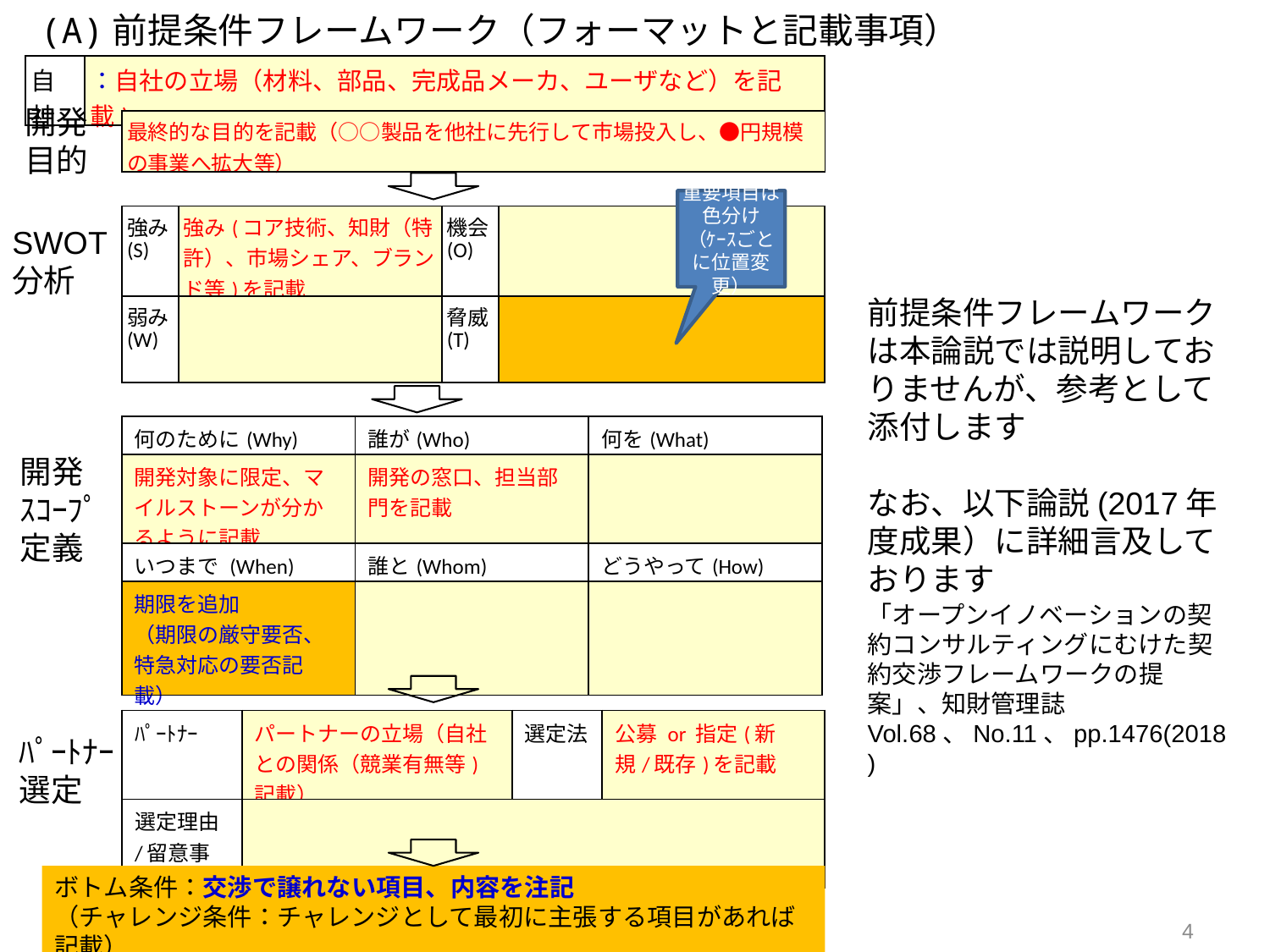

# (A)前提条件フレームワーク（フォーマットと記載事項）
| 自社 | ：自社の立場（材料、部品、完成品メーカ、ユーザなど）を記載) |
| --- | --- |
開発
目的
| 最終的な目的を記載（○○製品を他社に先行して市場投入し、●円規模の事業へ拡大等） |
| --- |

重要項目は色分け
（ｹｰｽごとに位置変更）
| 強み(S) | 強み(コア技術、知財（特許）、市場シェア、ブランド等)を記載 | 機会(O) |  |
| --- | --- | --- | --- |
| 弱み(W) |  | 脅威(T) |  |
SWOT
分析
前提条件フレームワークは本論説では説明しておりませんが、参考として添付します

なお、以下論説(2017年度成果）に詳細言及しております

| 何のために(Why) | 誰が(Who) | 何を(What) |
| --- | --- | --- |
| 開発対象に限定、マイルストーンが分かるように記載 | 開発の窓口、担当部門を記載 |  |
| いつまで (When) | 誰と(Whom) | どうやって(How) |
| 期限を追加 （期限の厳守要否、 特急対応の要否記載） |  |  |
開発
ｽｺｰﾌﾟ
定義
「オープンイノベーションの契約コンサルティングにむけた契約交渉フレームワークの提案」、知財管理誌Vol.68、No.11、pp.1476(2018)

| ﾊﾟｰﾄﾅｰ | パートナーの立場（自社との関係（競業有無等) 記載） | 選定法 | 公募 or 指定(新規/既存)を記載 |
| --- | --- | --- | --- |
| 選定理由 /留意事項 |  |  |  |
ﾊﾟｰﾄﾅｰ
選定

ボトム条件：交渉で譲れない項目、内容を注記　
（チャレンジ条件：チャレンジとして最初に主張する項目があれば記載）
4